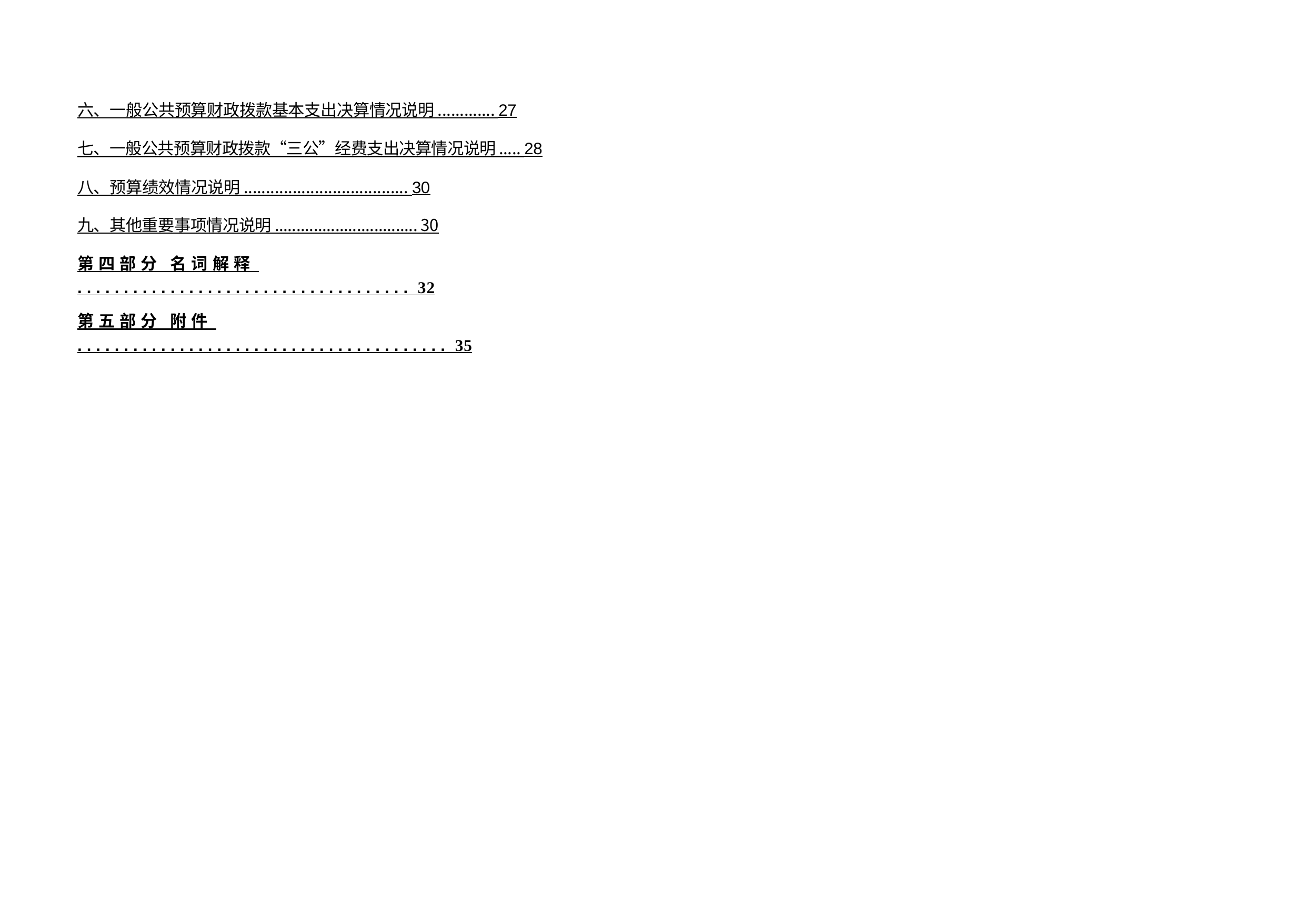

六、一般公共预算财政拨款基本支出决算情况说明 ............. 27
七、一般公共预算财政拨款“三公”经费支出决算情况说明 ..... 28
八、预算绩效情况说明 ..................................... 30
九、其他重要事项情况说明 ................................. 30
第四部分 名词解释 .................................... 32
第五部分 附件 ........................................ 35